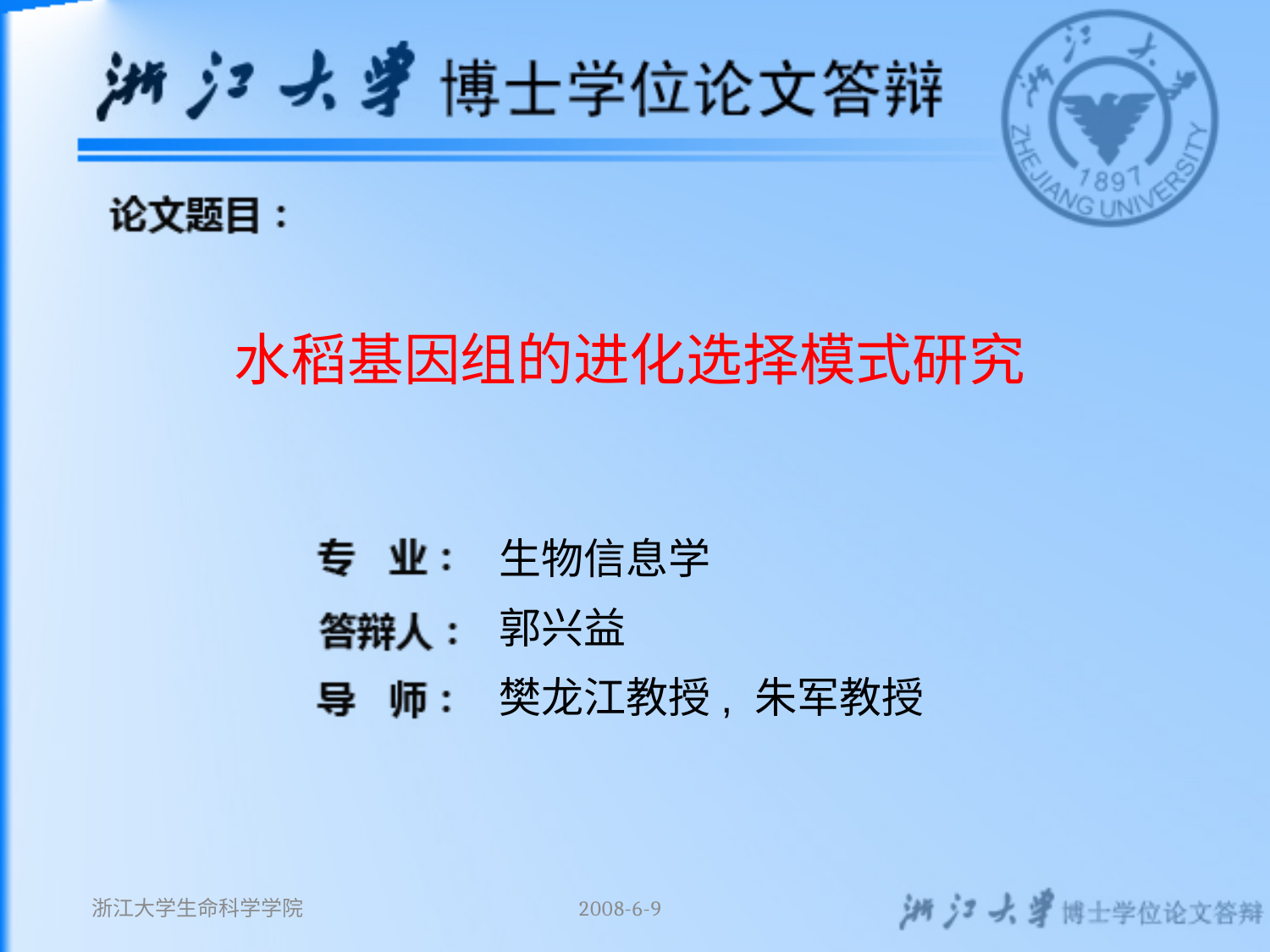

# 水稻基因组的进化选择模式研究
生物信息学
郭兴益
樊龙江教授, 朱军教授
浙江大学生命科学学院
2008-6-9